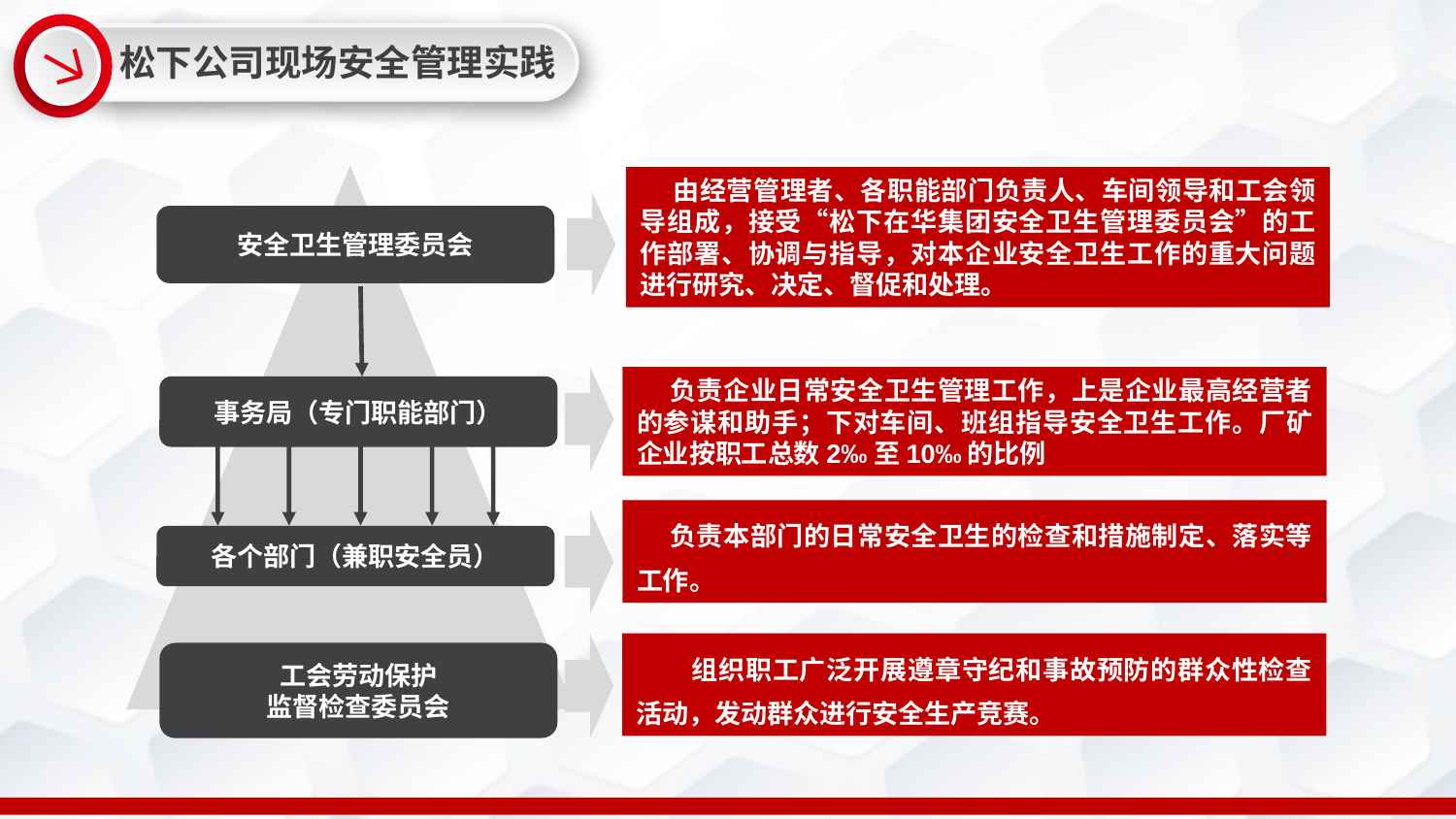

松下公司现场安全管理实践

    由经营管理者、各职能部门负责人、车间领导和工会领导组成，接受“松下在华集团安全卫生管理委员会”的工作部署、协调与指导，对本企业安全卫生工作的重大问题进行研究、决定、督促和处理。

安全卫生管理委员会

    负责企业日常安全卫生管理工作，上是企业最高经营者的参谋和助手；下对车间、班组指导安全卫生工作。厂矿企业按职工总数2‰至10‰的比例
事务局（专门职能部门）

    负责本部门的日常安全卫生的检查和措施制定、落实等工作。

各个部门（兼职安全员）
       组织职工广泛开展遵章守纪和事故预防的群众性检查活动，发动群众进行安全生产竞赛。

工会劳动保护
监督检查委员会